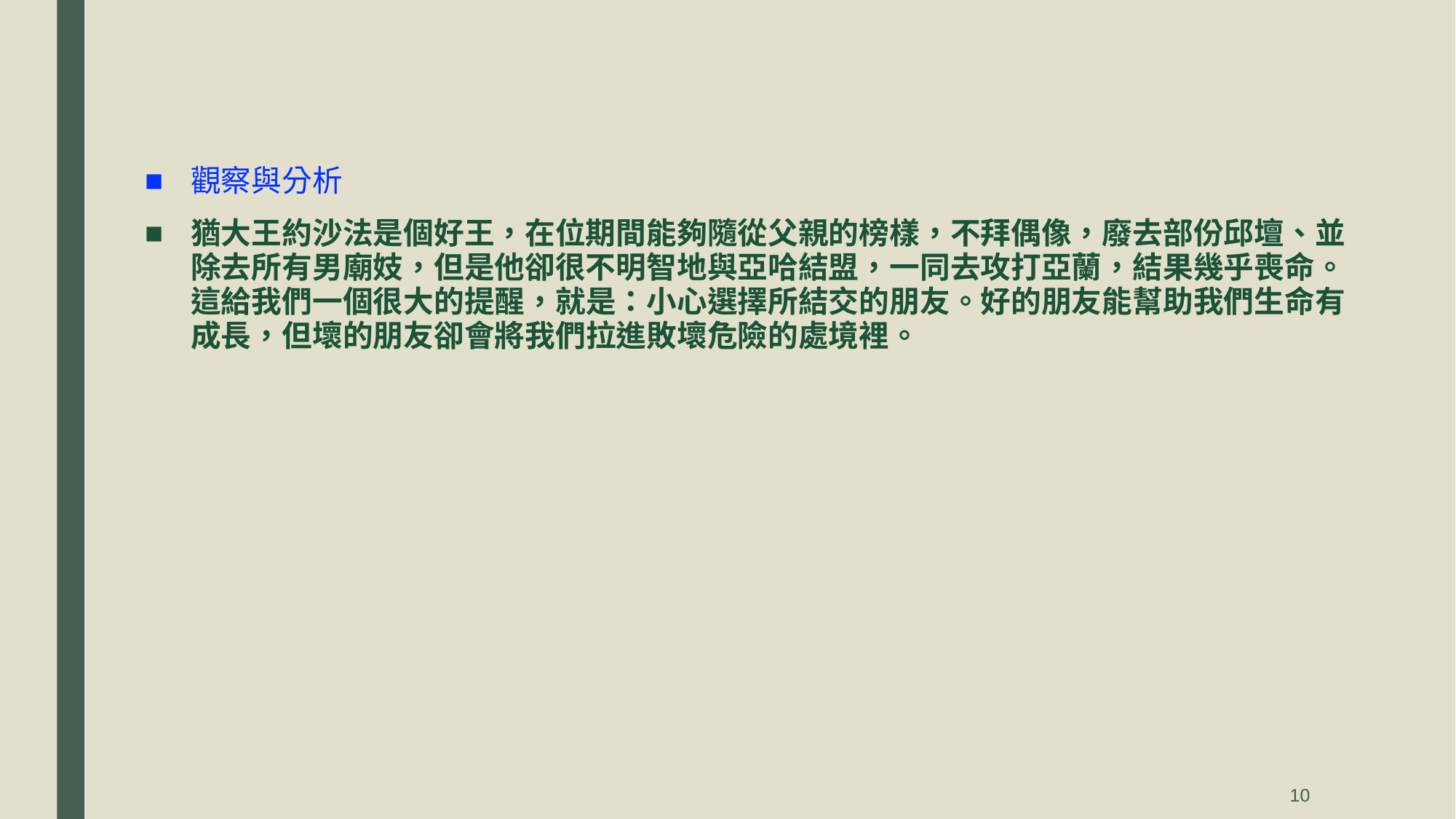

觀察與分析
猶大王約沙法是個好王，在位期間能夠隨從父親的榜樣，不拜偶像，廢去部份邱壇、並除去所有男廟妓，但是他卻很不明智地與亞哈結盟，一同去攻打亞蘭，結果幾乎喪命。這給我們一個很大的提醒，就是：小心選擇所結交的朋友。好的朋友能幫助我們生命有成長，但壞的朋友卻會將我們拉進敗壞危險的處境裡。

10